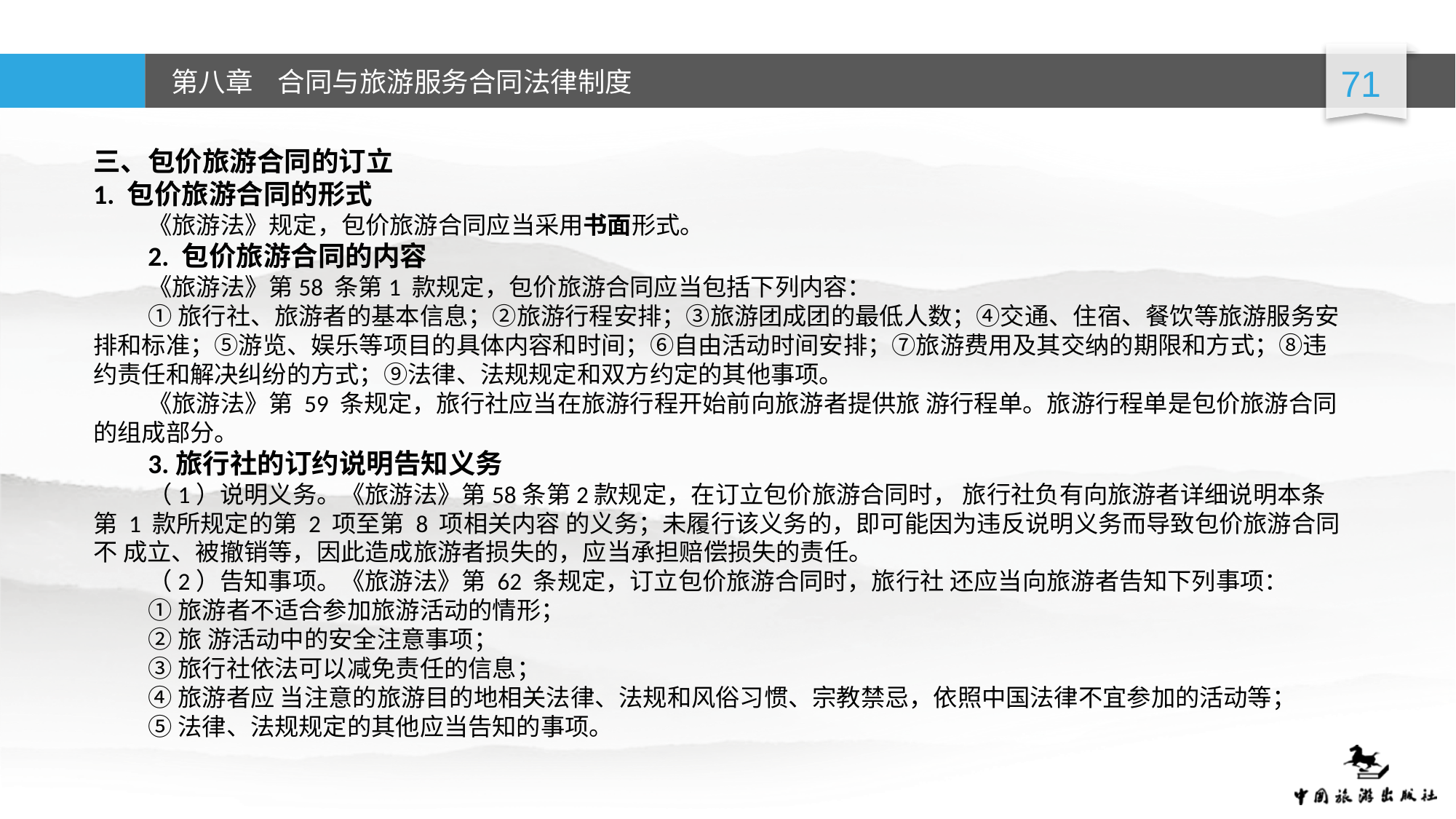

三、包价旅游合同的订立
1. 包价旅游合同的形式
《旅游法》规定，包价旅游合同应当采用书面形式。
2. 包价旅游合同的内容
《旅游法》第58 条第1 款规定，包价旅游合同应当包括下列内容：
①旅行社、旅游者的基本信息；②旅游行程安排；③旅游团成团的最低人数；④交通、住宿、餐饮等旅游服务安排和标准；⑤游览、娱乐等项目的具体内容和时间；⑥自由活动时间安排；⑦旅游费用及其交纳的期限和方式；⑧违约责任和解决纠纷的方式；⑨法律、法规规定和双方约定的其他事项。
《旅游法》第 59 条规定，旅行社应当在旅游行程开始前向旅游者提供旅 游行程单。旅游行程单是包价旅游合同的组成部分。
3.旅行社的订约说明告知义务
（1）说明义务。《旅游法》第58条第2款规定，在订立包价旅游合同时， 旅行社负有向旅游者详细说明本条第 1 款所规定的第 2 项至第 8 项相关内容 的义务；未履行该义务的，即可能因为违反说明义务而导致包价旅游合同不 成立、被撤销等，因此造成旅游者损失的，应当承担赔偿损失的责任。
（2）告知事项。《旅游法》第 62 条规定，订立包价旅游合同时，旅行社 还应当向旅游者告知下列事项：
①旅游者不适合参加旅游活动的情形；
②旅 游活动中的安全注意事项；
③旅行社依法可以减免责任的信息；
④旅游者应 当注意的旅游目的地相关法律、法规和风俗习惯、宗教禁忌，依照中国法律不宜参加的活动等；
⑤法律、法规规定的其他应当告知的事项。